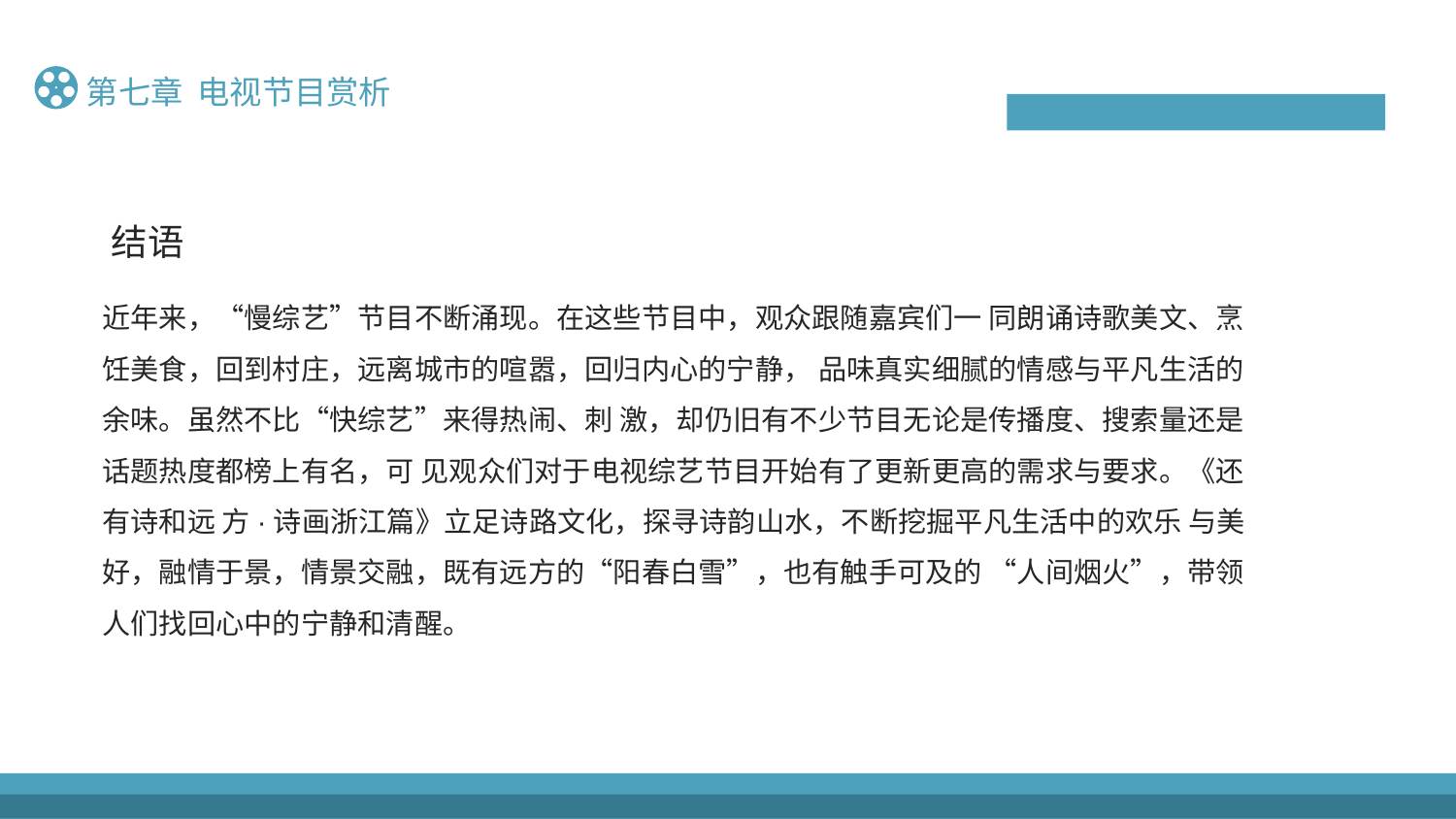

第七章  电视节目赏析

结语
近年来，“慢综艺”节目不断涌现。在这些节目中，观众跟随嘉宾们一 同朗诵诗歌美文、烹饪美食，回到村庄，远离城市的喧嚣，回归内心的宁静， 品味真实细腻的情感与平凡生活的余味。虽然不比“快综艺”来得热闹、刺 激，却仍旧有不少节目无论是传播度、搜索量还是话题热度都榜上有名，可 见观众们对于电视综艺节目开始有了更新更高的需求与要求。《还有诗和远 方·诗画浙江篇》立足诗路文化，探寻诗韵山水，不断挖掘平凡生活中的欢乐 与美好，融情于景，情景交融，既有远方的“阳春白雪”，也有触手可及的 “人间烟火”，带领人们找回心中的宁静和清醒。